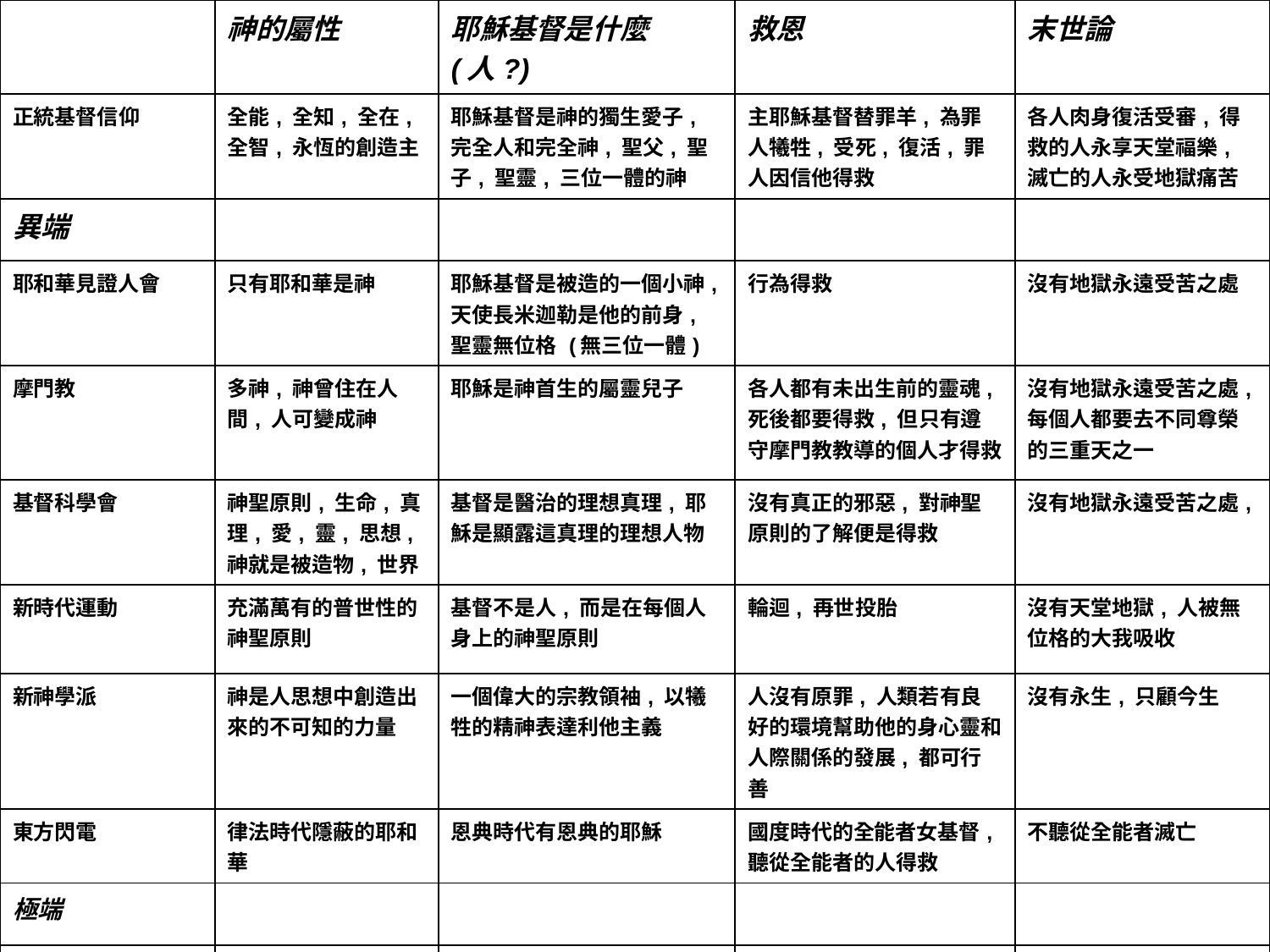

|  | 神的屬性 | 耶穌基督是什麼 (人?) | 救恩 | 末世論 |
| --- | --- | --- | --- | --- |
| 正統基督信仰 | 全能, 全知, 全在, 全智, 永恆的創造主 | 耶穌基督是神的獨生愛子, 完全人和完全神, 聖父, 聖子, 聖靈, 三位一體的神 | 主耶穌基督替罪羊, 為罪人犧牲, 受死, 復活, 罪人因信他得救 | 各人肉身復活受審, 得救的人永享天堂福樂, 滅亡的人永受地獄痛苦 |
| 異端 |  |  |  |  |
| 耶和華見證人會 | 只有耶和華是神 | 耶穌基督是被造的一個小神, 天使長米迦勒是他的前身, 聖靈無位格 (無三位一體) | 行為得救 | 沒有地獄永遠受苦之處 |
| 摩門教 | 多神, 神曾住在人間, 人可變成神 | 耶穌是神首生的屬靈兒子 | 各人都有未出生前的靈魂, 死後都要得救, 但只有遵守摩門教教導的個人才得救 | 沒有地獄永遠受苦之處, 每個人都要去不同尊榮的三重天之一 |
| 基督科學會 | 神聖原則, 生命, 真理, 愛, 靈, 思想, 神就是被造物, 世界 | 基督是醫治的理想真理, 耶穌是顯露這真理的理想人物 | 沒有真正的邪惡, 對神聖原則的了解便是得救 | 沒有地獄永遠受苦之處, |
| 新時代運動 | 充滿萬有的普世性的神聖原則 | 基督不是人, 而是在每個人身上的神聖原則 | 輪迴, 再世投胎 | 沒有天堂地獄, 人被無位格的大我吸收 |
| 新神學派 | 神是人思想中創造出來的不可知的力量 | 一個偉大的宗教領袖, 以犧牲的精神表達利他主義 | 人沒有原罪, 人類若有良好的環境幫助他的身心靈和人際關係的發展, 都可行善 | 沒有永生, 只顧今生 |
| 東方閃電 | 律法時代隱蔽的耶和華 | 恩典時代有恩典的耶穌 | 國度時代的全能者女基督, 聽從全能者的人得救 | 不聽從全能者滅亡 |
| 極端 |  |  |  |  |
| 基督復臨安息日會 |  |  | 守安息日和舊約律法 |  |
| 極端靈恩派 |  |  | 過份重視講方言和屬靈恩賜 |  |